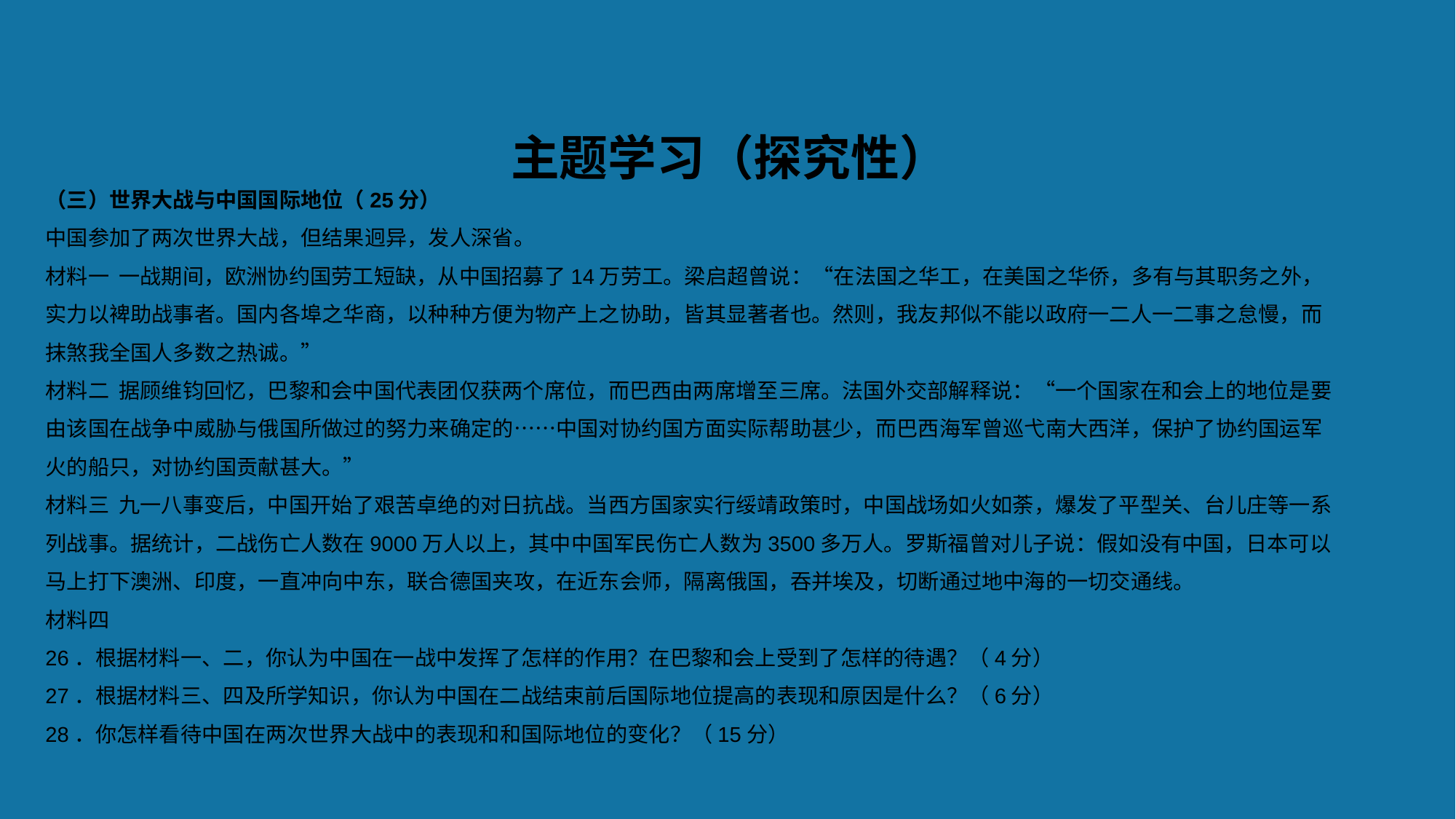

教材处理
主题学习（探究性）
（三）世界大战与中国国际地位（25分）
中国参加了两次世界大战，但结果迥异，发人深省。
材料一  一战期间，欧洲协约国劳工短缺，从中国招募了14万劳工。梁启超曾说：“在法国之华工，在美国之华侨，多有与其职务之外，实力以裨助战事者。国内各埠之华商，以种种方便为物产上之协助，皆其显著者也。然则，我友邦似不能以政府一二人一二事之怠慢，而抹煞我全国人多数之热诚。”
材料二  据顾维钧回忆，巴黎和会中国代表团仅获两个席位，而巴西由两席增至三席。法国外交部解释说：“一个国家在和会上的地位是要由该国在战争中威胁与俄国所做过的努力来确定的……中国对协约国方面实际帮助甚少，而巴西海军曾巡弋南大西洋，保护了协约国运军火的船只，对协约国贡献甚大。”
材料三  九一八事变后，中国开始了艰苦卓绝的对日抗战。当西方国家实行绥靖政策时，中国战场如火如荼，爆发了平型关、台儿庄等一系列战事。据统计，二战伤亡人数在9000万人以上，其中中国军民伤亡人数为3500多万人。罗斯福曾对儿子说：假如没有中国，日本可以马上打下澳洲、印度，一直冲向中东，联合德国夹攻，在近东会师，隔离俄国，吞并埃及，切断通过地中海的一切交通线。
材料四
26．根据材料一、二，你认为中国在一战中发挥了怎样的作用？在巴黎和会上受到了怎样的待遇？（4分）
27．根据材料三、四及所学知识，你认为中国在二战结束前后国际地位提高的表现和原因是什么？（6分）
28．你怎样看待中国在两次世界大战中的表现和和国际地位的变化？（15分）